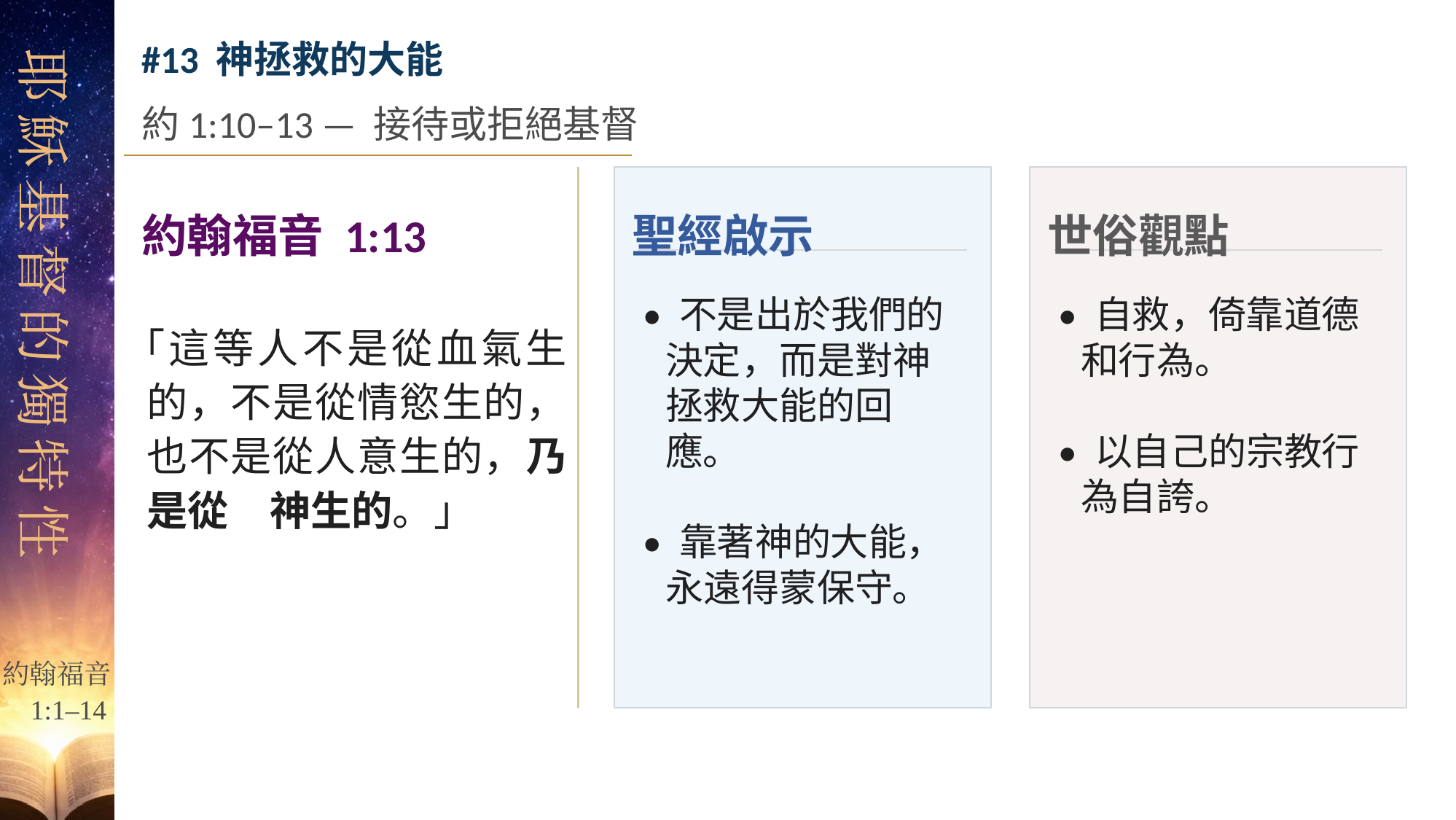

#13 神拯救的大能
約1:10–13 — 接待或拒絕基督

約翰福音 1:13
聖經啟示
世俗觀點

「這等人不是從血氣生的，不是從情慾生的，也不是從人意生的，乃是從　神生的。」
• 不是出於我們的決定，而是對神拯救大能的回應。

• 靠著神的大能，永遠得蒙保守。
• 自救，倚靠道德和行為。

• 以自己的宗教行為自誇。